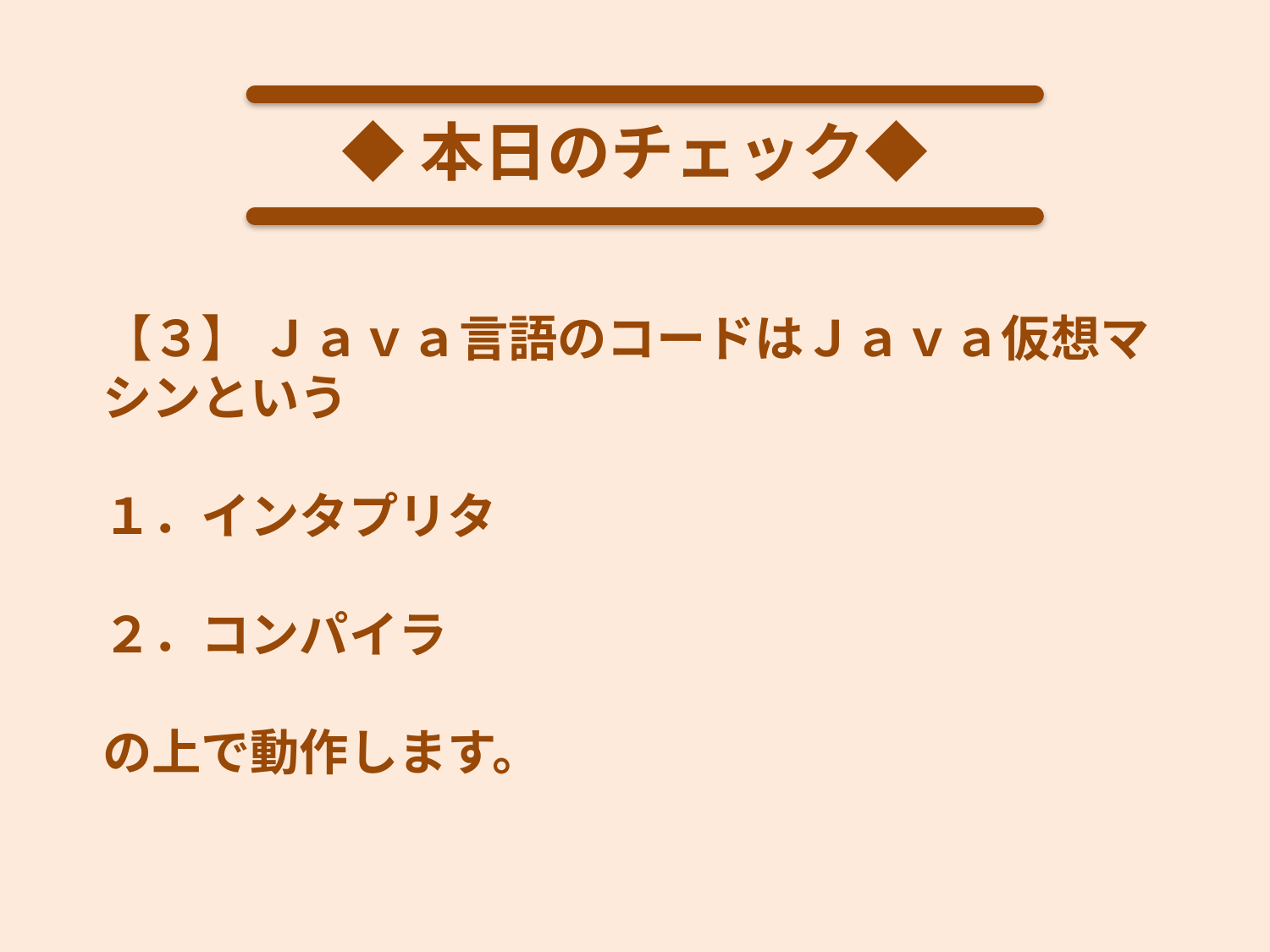

◆本日のチェック◆

【３】 Ｊａｖａ言語のコードはＪａｖａ仮想マシンという

１．インタプリタ

２．コンパイラ

の上で動作します。